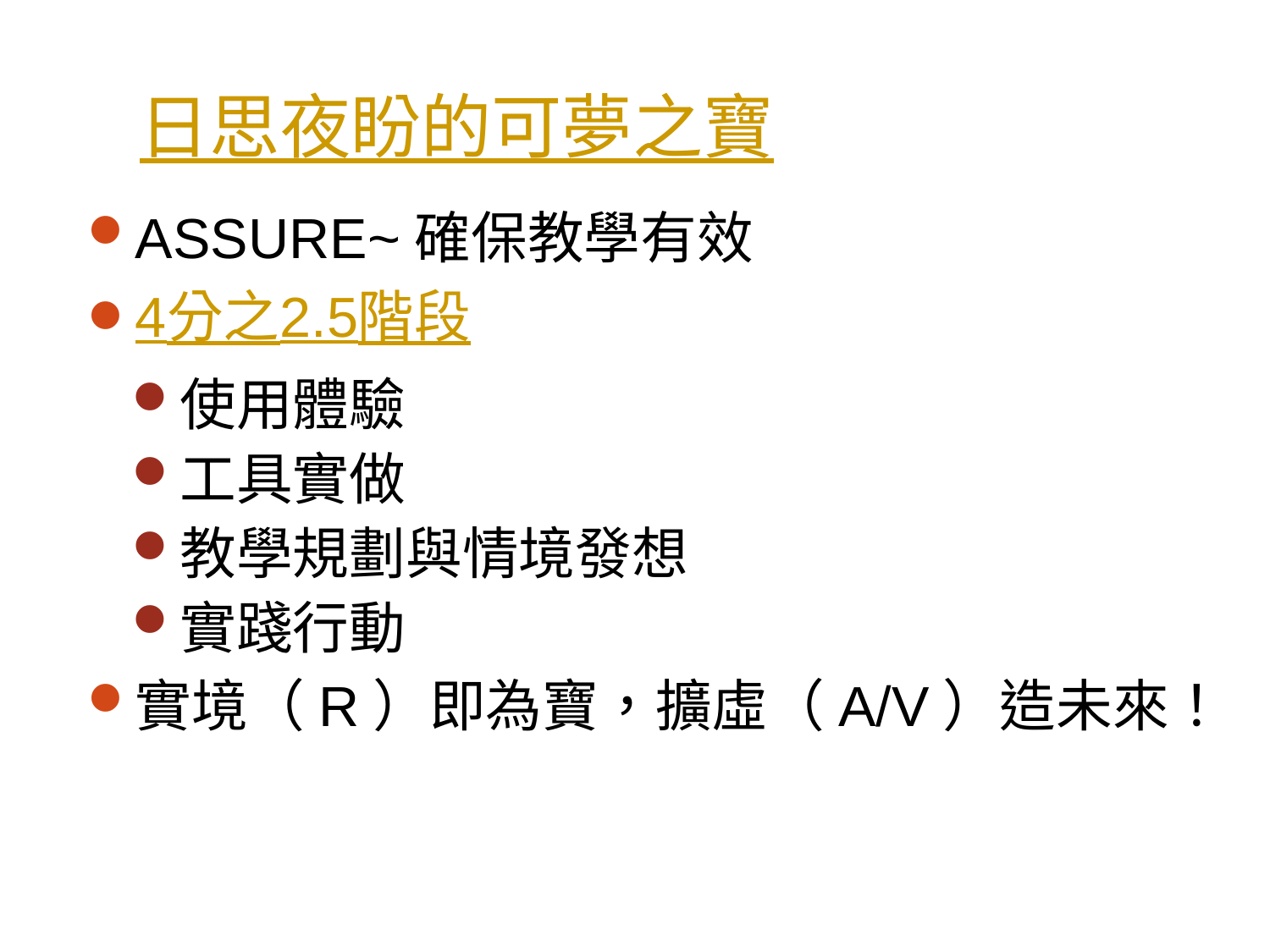

# 日思夜盼的可夢之寶
ASSURE~確保教學有效
4分之2.5階段
使用體驗
工具實做
教學規劃與情境發想
實踐行動
實境（R）即為寶，擴虛（A/V）造未來！